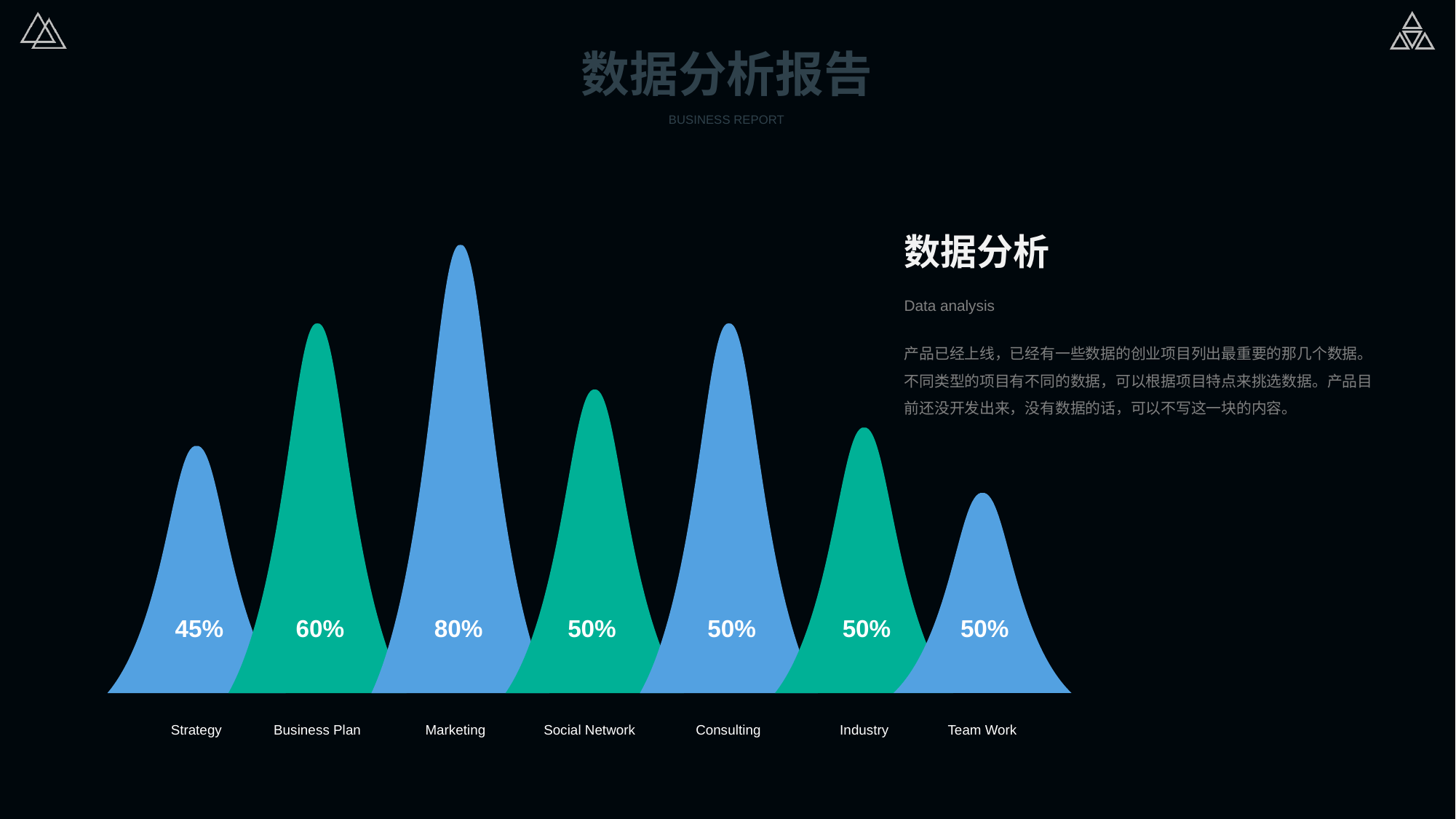

数据分析报告
BUSINESS REPORT
数据分析

Data analysis

产品已经上线，已经有一些数据的创业项目列出最重要的那几个数据。不同类型的项目有不同的数据，可以根据项目特点来挑选数据。产品目前还没开发出来，没有数据的话，可以不写这一块的内容。

45%
60%
80%
50%
50%
50%
50%
Strategy
Business Plan
Marketing
Social Network
Consulting
Industry
Team Work